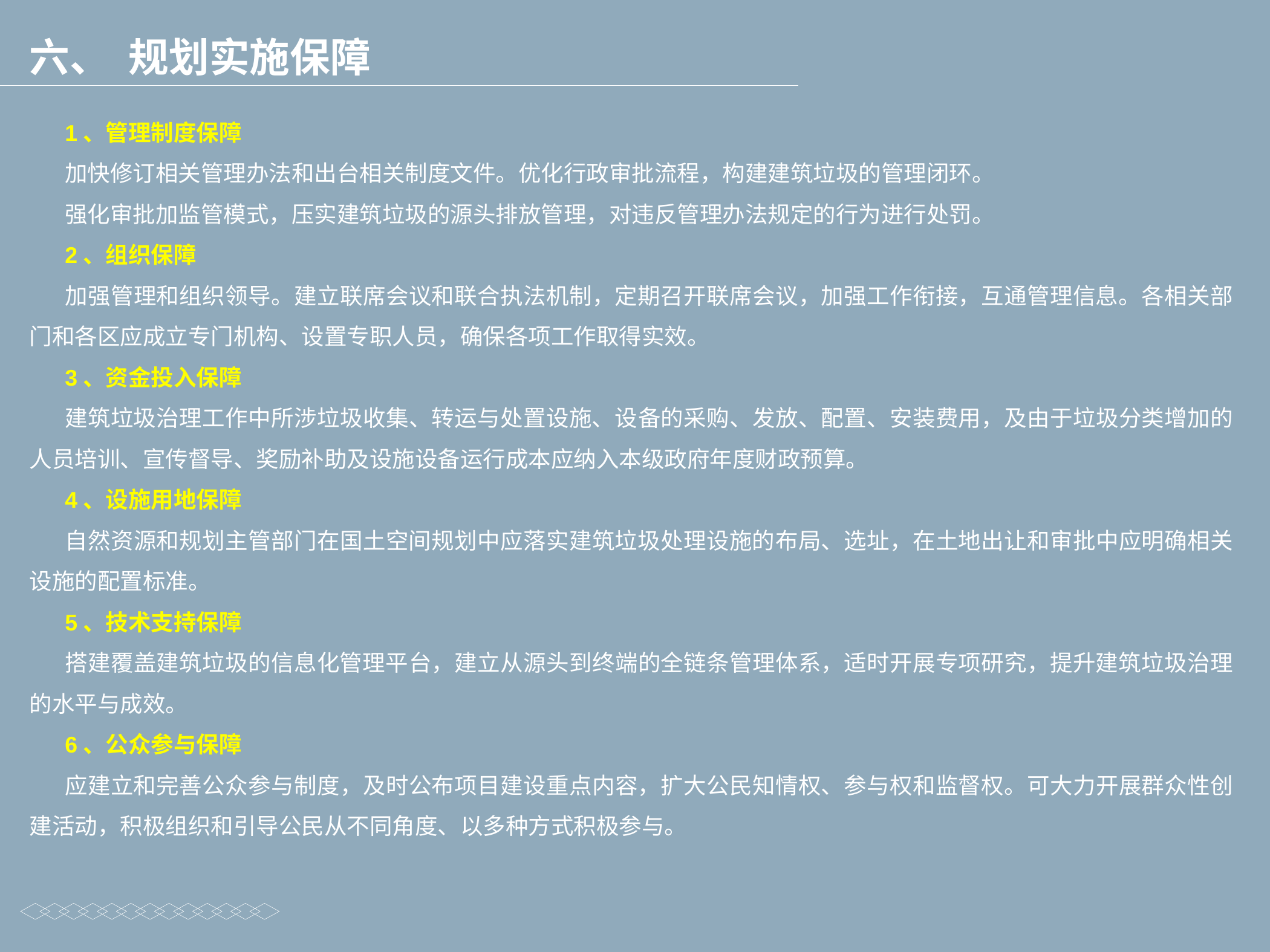

六、  规划实施保障
1、管理制度保障
加快修订相关管理办法和出台相关制度文件。优化行政审批流程，构建建筑垃圾的管理闭环。
强化审批加监管模式，压实建筑垃圾的源头排放管理，对违反管理办法规定的行为进行处罚。
2、组织保障
加强管理和组织领导。建立联席会议和联合执法机制，定期召开联席会议，加强工作衔接，互通管理信息。各相关部门和各区应成立专门机构、设置专职人员，确保各项工作取得实效。
3、资金投入保障
建筑垃圾治理工作中所涉垃圾收集、转运与处置设施、设备的采购、发放、配置、安装费用，及由于垃圾分类增加的人员培训、宣传督导、奖励补助及设施设备运行成本应纳入本级政府年度财政预算。
4、设施用地保障
自然资源和规划主管部门在国土空间规划中应落实建筑垃圾处理设施的布局、选址，在土地出让和审批中应明确相关设施的配置标准。
5、技术支持保障
搭建覆盖建筑垃圾的信息化管理平台，建立从源头到终端的全链条管理体系，适时开展专项研究，提升建筑垃圾治理的水平与成效。
6、公众参与保障
应建立和完善公众参与制度，及时公布项目建设重点内容，扩大公民知情权、参与权和监督权。可大力开展群众性创建活动，积极组织和引导公民从不同角度、以多种方式积极参与。